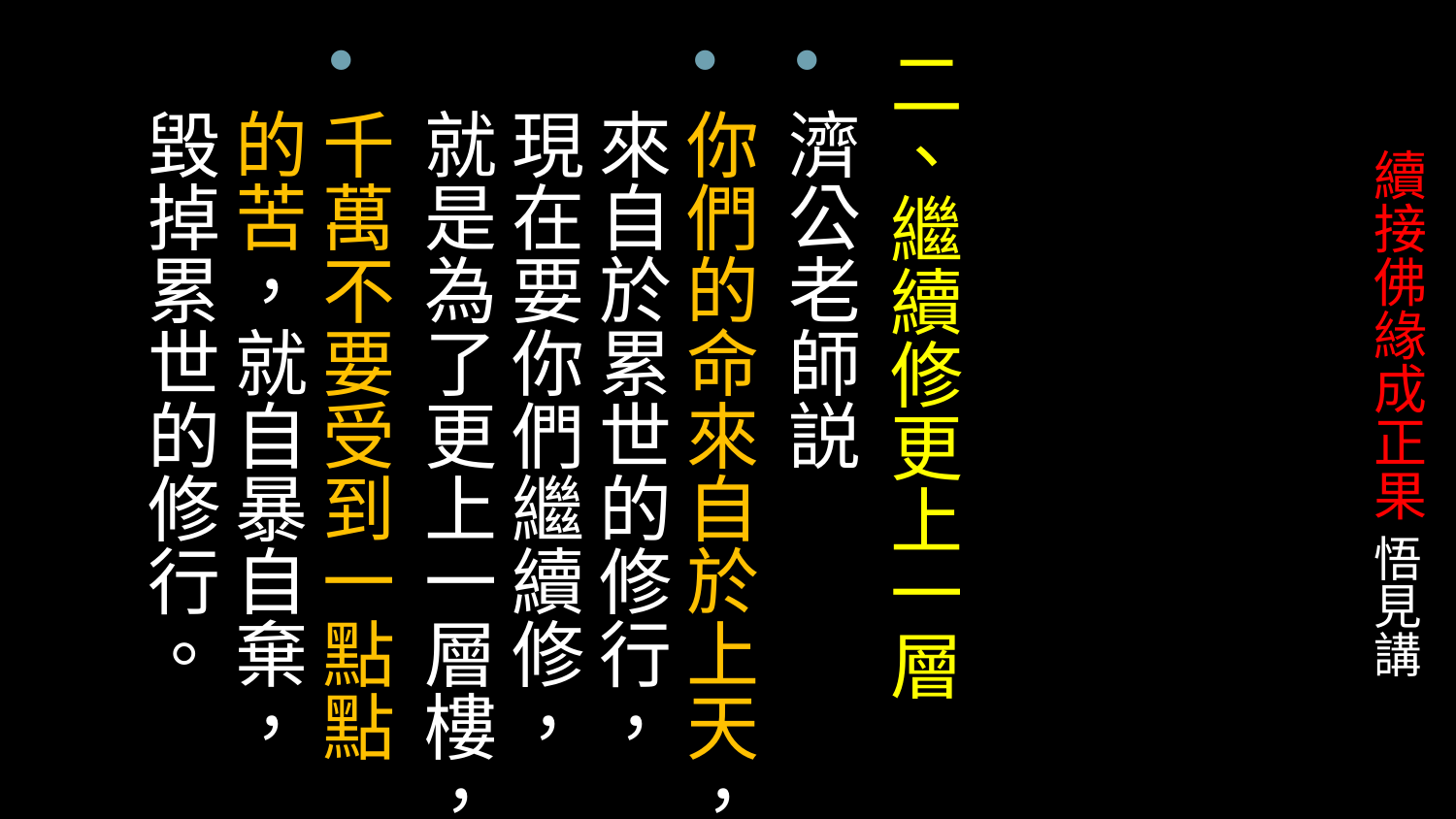

二、繼續修更上一層
濟公老師説
你們的命來自於上天，來自於累世的修行，現在要你們繼續修，就是為了更上一層樓，
千萬不要受到一點點的苦，就自暴自棄，毀掉累世的修行。

# 續接佛緣成正果 悟見講